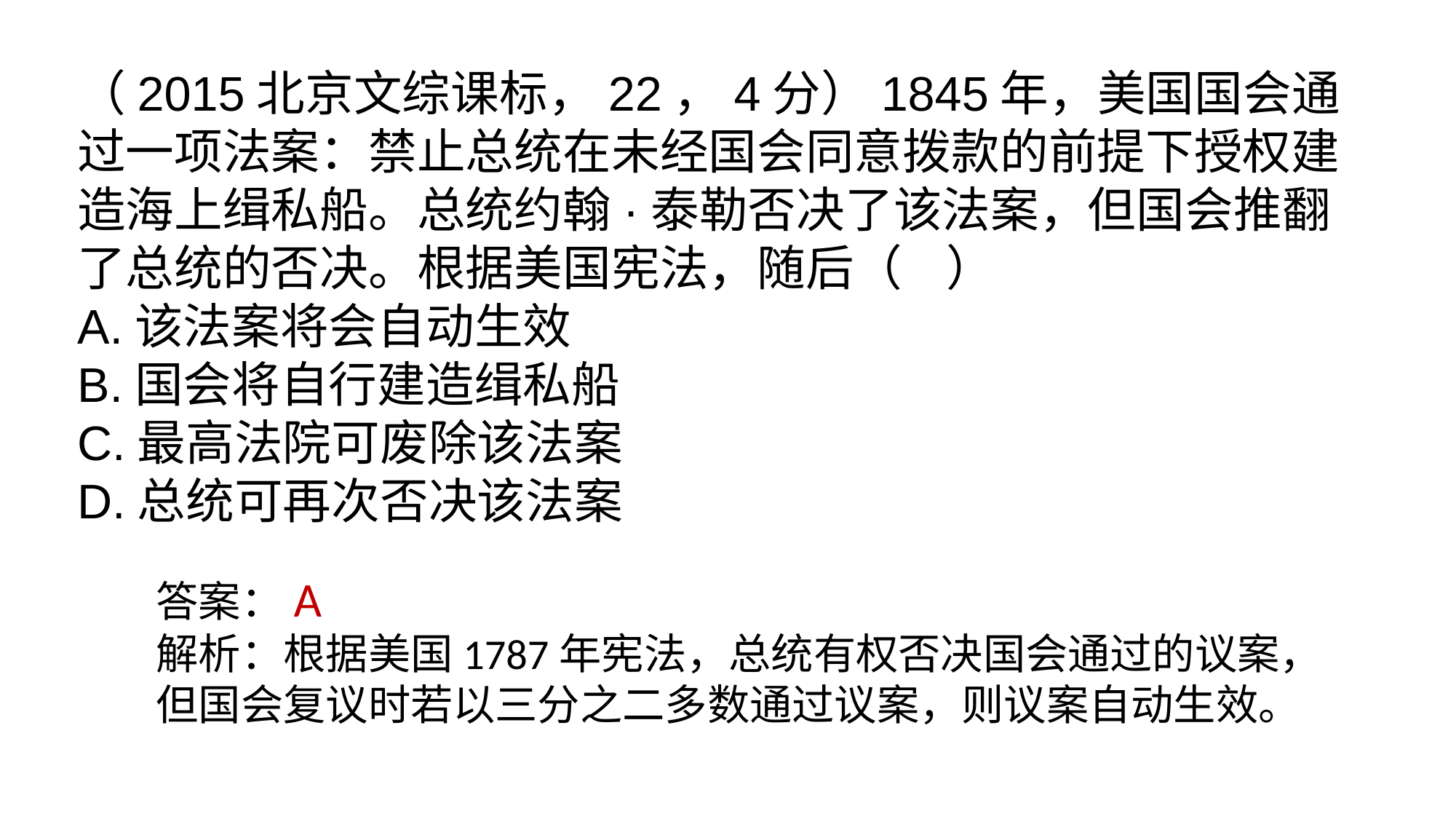

（2015北京文综课标，22，4分）1845年，美国国会通过一项法案：禁止总统在未经国会同意拨款的前提下授权建造海上缉私船。总统约翰·泰勒否决了该法案，但国会推翻了总统的否决。根据美国宪法，随后（    ）
A.该法案将会自动生效
B.国会将自行建造缉私船
C.最高法院可废除该法案
D.总统可再次否决该法案
答案：A
解析：根据美国1787年宪法，总统有权否决国会通过的议案，但国会复议时若以三分之二多数通过议案，则议案自动生效。